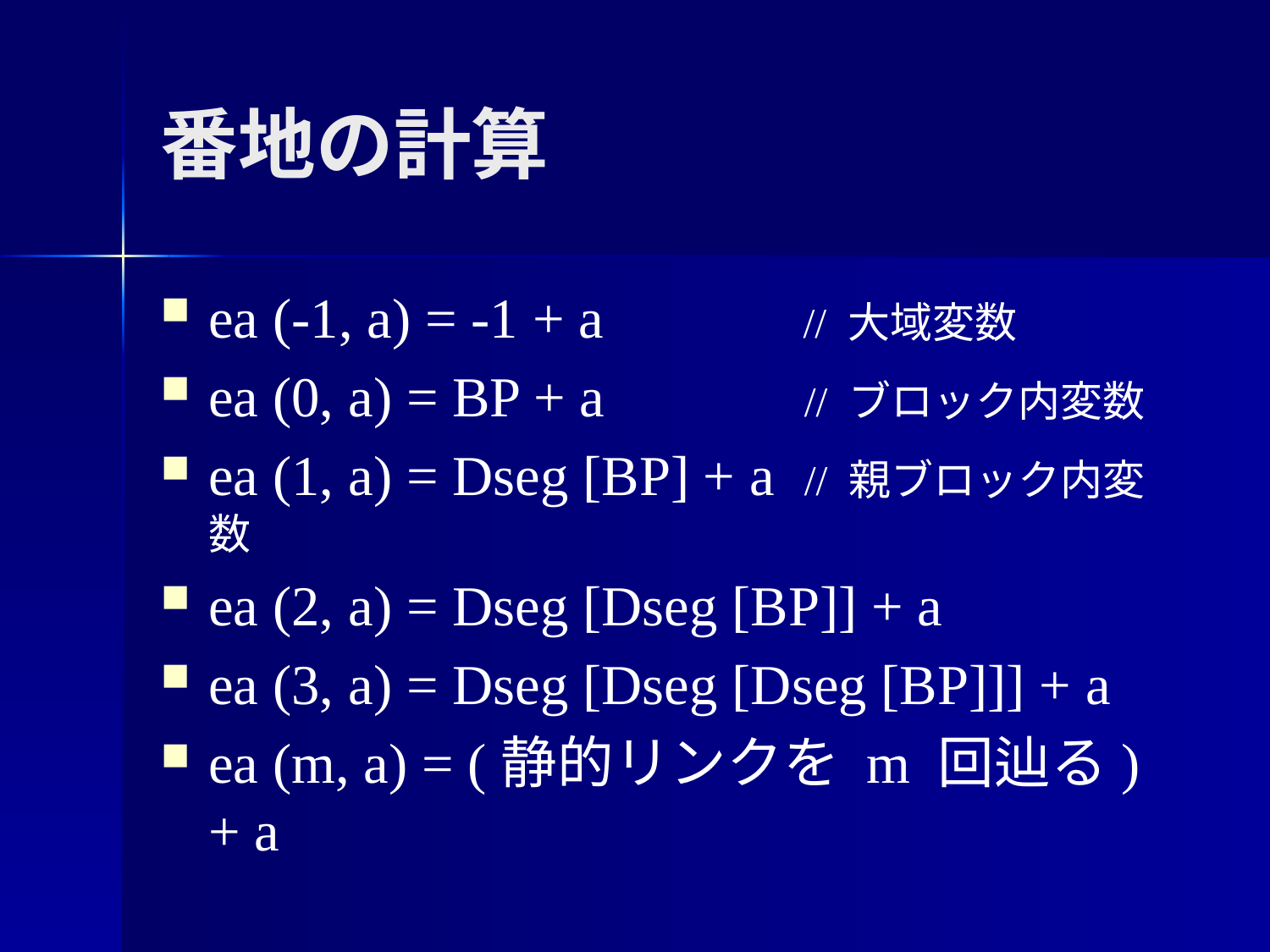

番地の計算
ea (-1, a) = -1 + a              // 大域変数
ea (0, a) = BP + a              // ブロック内変数
ea (1, a) = Dseg [BP] + a  // 親ブロック内変数
ea (2, a) = Dseg [Dseg [BP]] + a
ea (3, a) = Dseg [Dseg [Dseg [BP]]] + a
ea (m, a) = (静的リンクを m 回辿る) + a